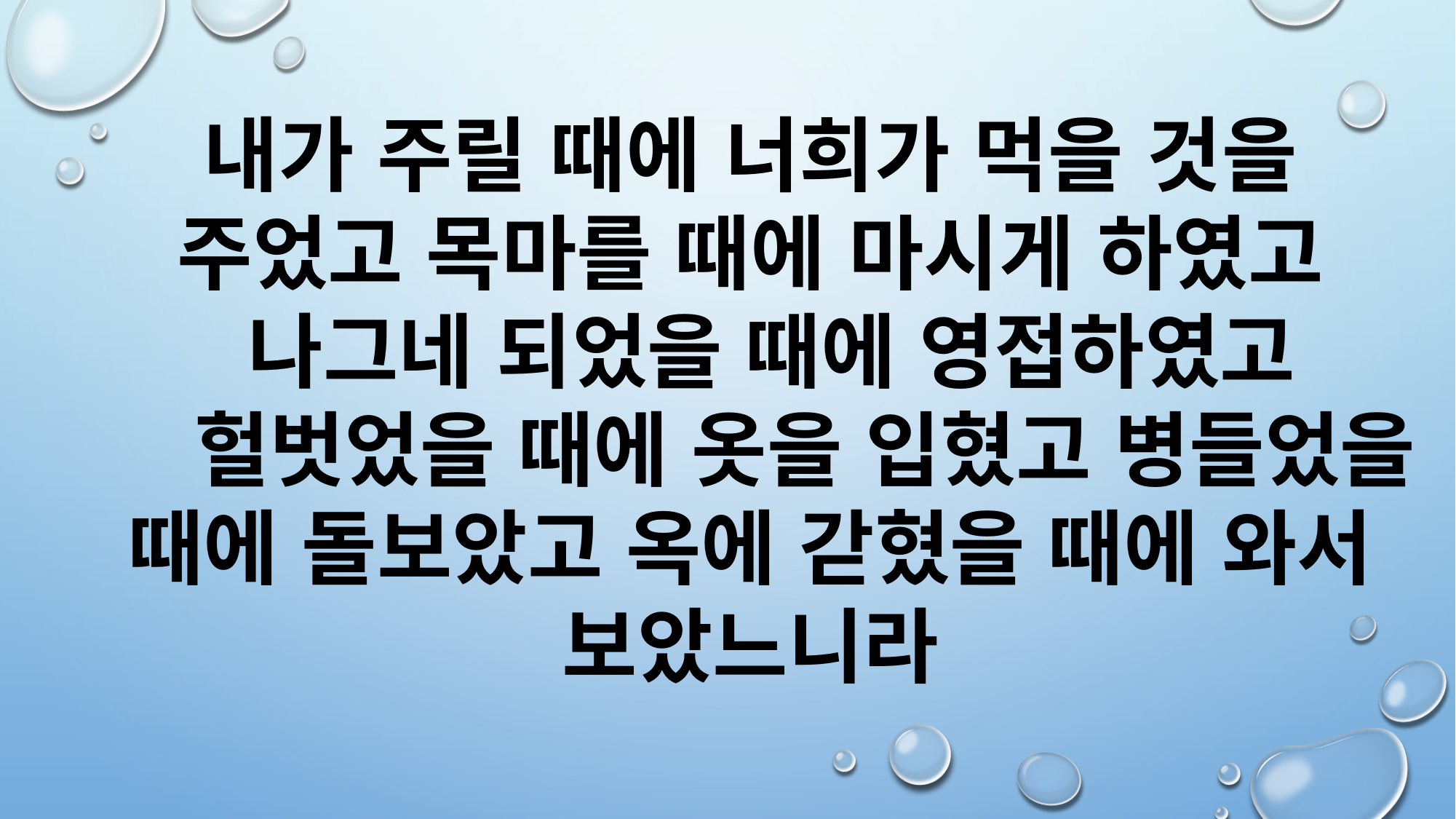

내가 주릴 때에 너희가 먹을 것을 주었고 목마를 때에 마시게 하였고
 나그네 되었을 때에 영접하였고
  	헐벗었을 때에 옷을 입혔고 병들었을 때에 돌보았고 옥에 갇혔을 때에 와서 보았느니라